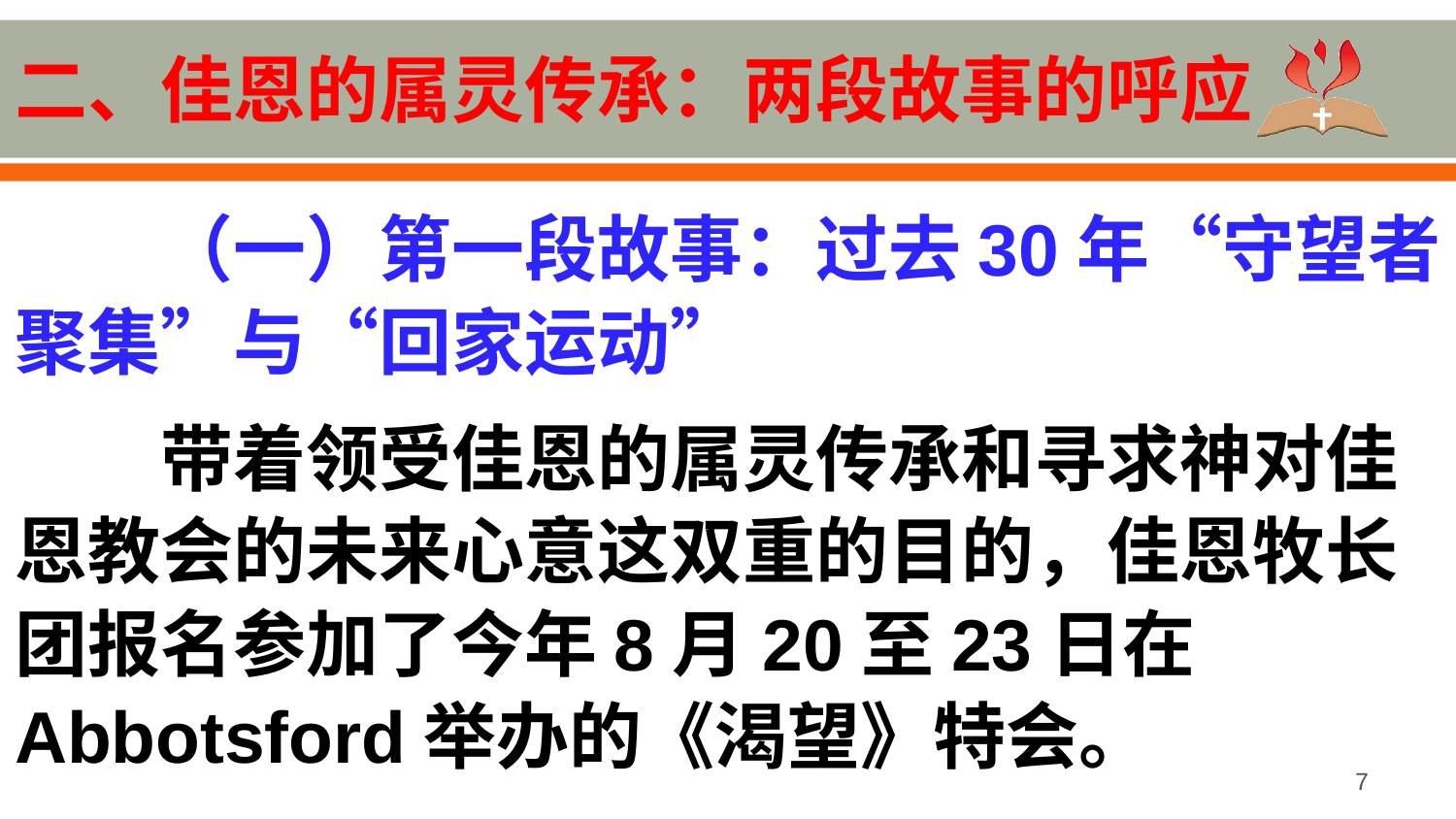

# 二、佳恩的属灵传承：两段故事的呼应
（一）第一段故事：过去30年“守望者聚集”与“回家运动”
带着领受佳恩的属灵传承和寻求神对佳恩教会的未来心意这双重的目的，佳恩牧长团报名参加了今年8月20至23日在Abbotsford举办的《渴望》特会。

7